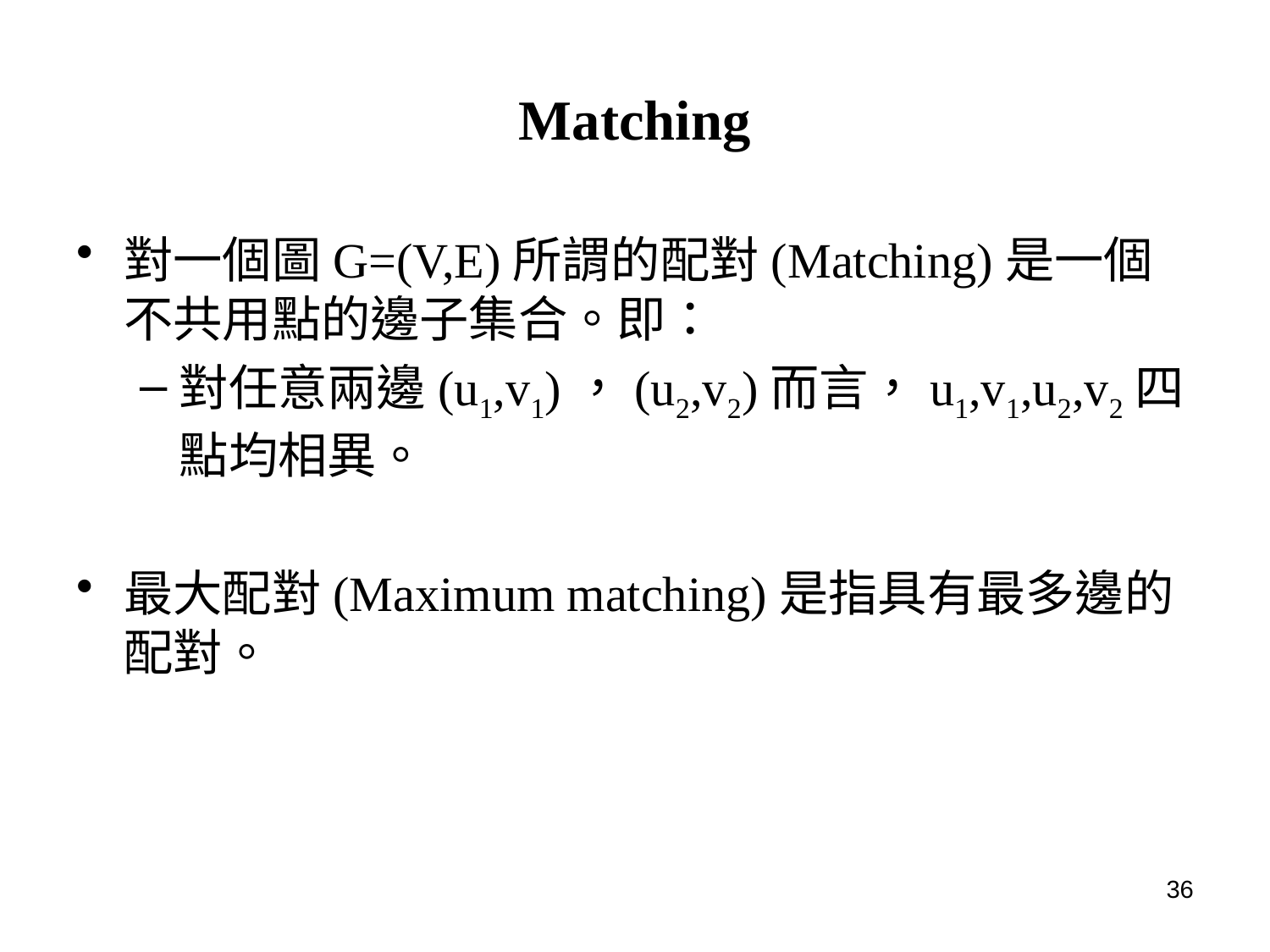

# Matching
對一個圖G=(V,E)所謂的配對(Matching)是一個不共用點的邊子集合。即：
對任意兩邊(u1,v1)，(u2,v2)而言，u1,v1,u2,v2四點均相異。

最大配對(Maximum matching)是指具有最多邊的配對。
36